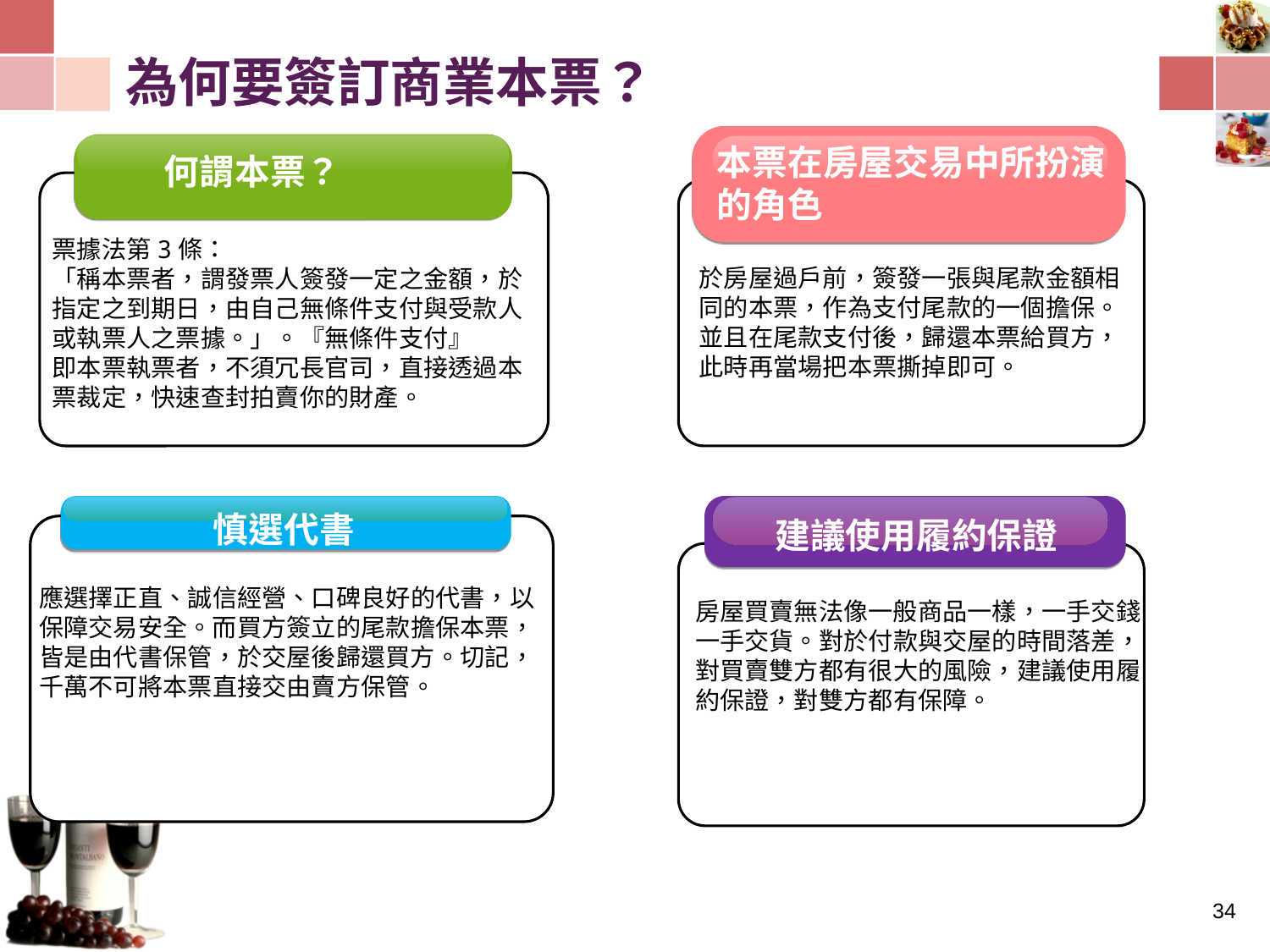

# 為何要簽訂商業本票？

本票在房屋交易中所扮演的角色

於房屋過戶前，簽發一張與尾款金額相同的本票，作為支付尾款的一個擔保。並且在尾款支付後，歸還本票給買方，此時再當場把本票撕掉即可。

何謂本票？

票據法第3條：
「稱本票者，謂發票人簽發一定之金額，於指定之到期日，由自己無條件支付與受款人或執票人之票據。」。『無條件支付』
即本票執票者，不須冗長官司，直接透過本票裁定，快速查封拍賣你的財產。

慎選代書

應選擇正直、誠信經營、口碑良好的代書，以保障交易安全。而買方簽立的尾款擔保本票，
皆是由代書保管，於交屋後歸還買方。切記， 千萬不可將本票直接交由賣方保管。

建議使用履約保證

房屋買賣無法像一般商品一樣，一手交錢一手交貨。對於付款與交屋的時間落差，對買賣雙方都有很大的風險，建議使用履
約保證，對雙方都有保障。
34